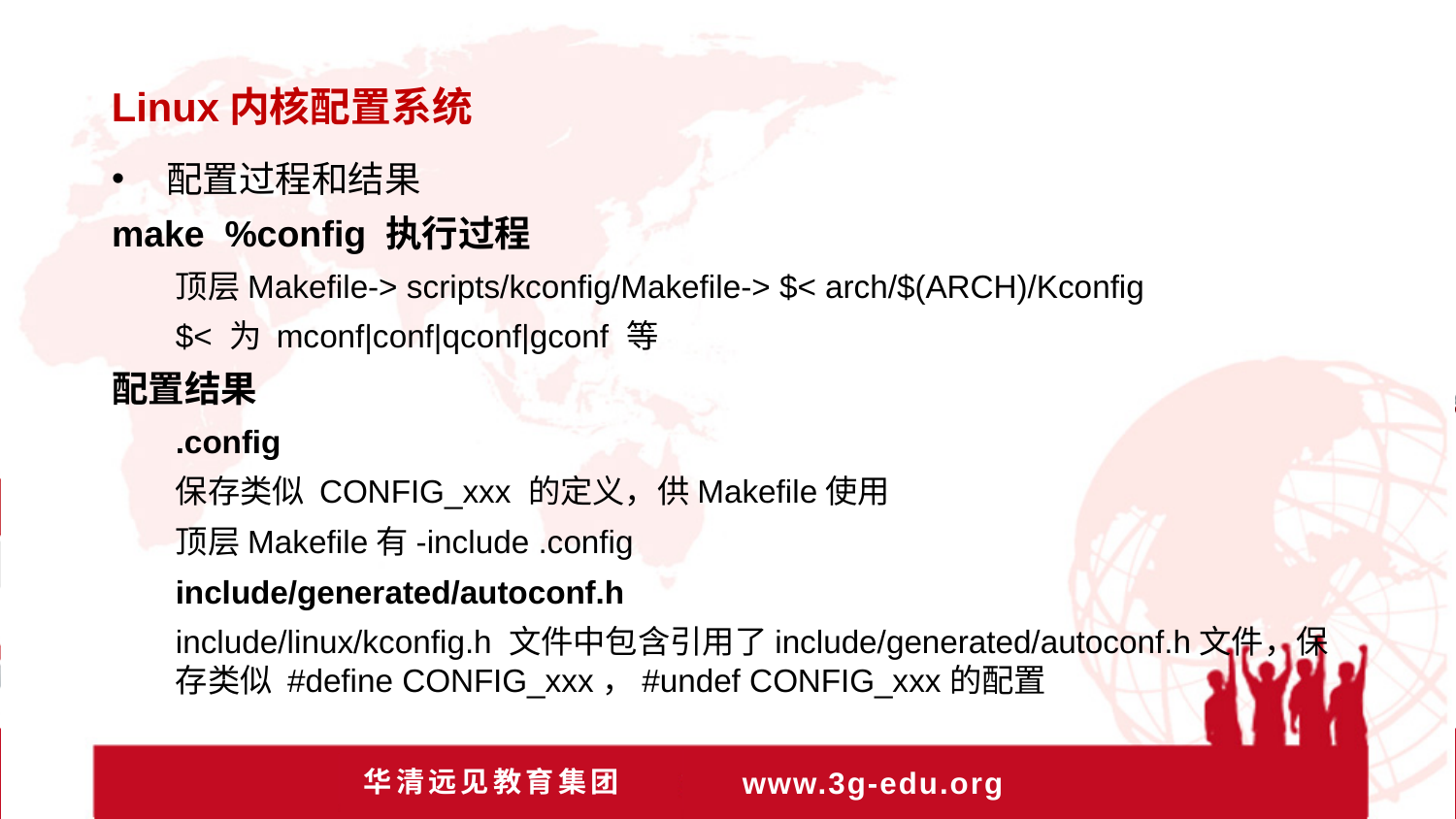

Linux内核配置系统
配置过程和结果
make  %config 执行过程
顶层Makefile-> scripts/kconfig/Makefile-> $< arch/$(ARCH)/Kconfig
$< 为 mconf|conf|qconf|gconf 等
配置结果
.config
保存类似 CONFIG_xxx 的定义，供Makefile使用
顶层Makefile有-include .config
include/generated/autoconf.h
include/linux/kconfig.h 文件中包含引用了include/generated/autoconf.h文件，保存类似 #define CONFIG_xxx，#undef CONFIG_xxx的配置